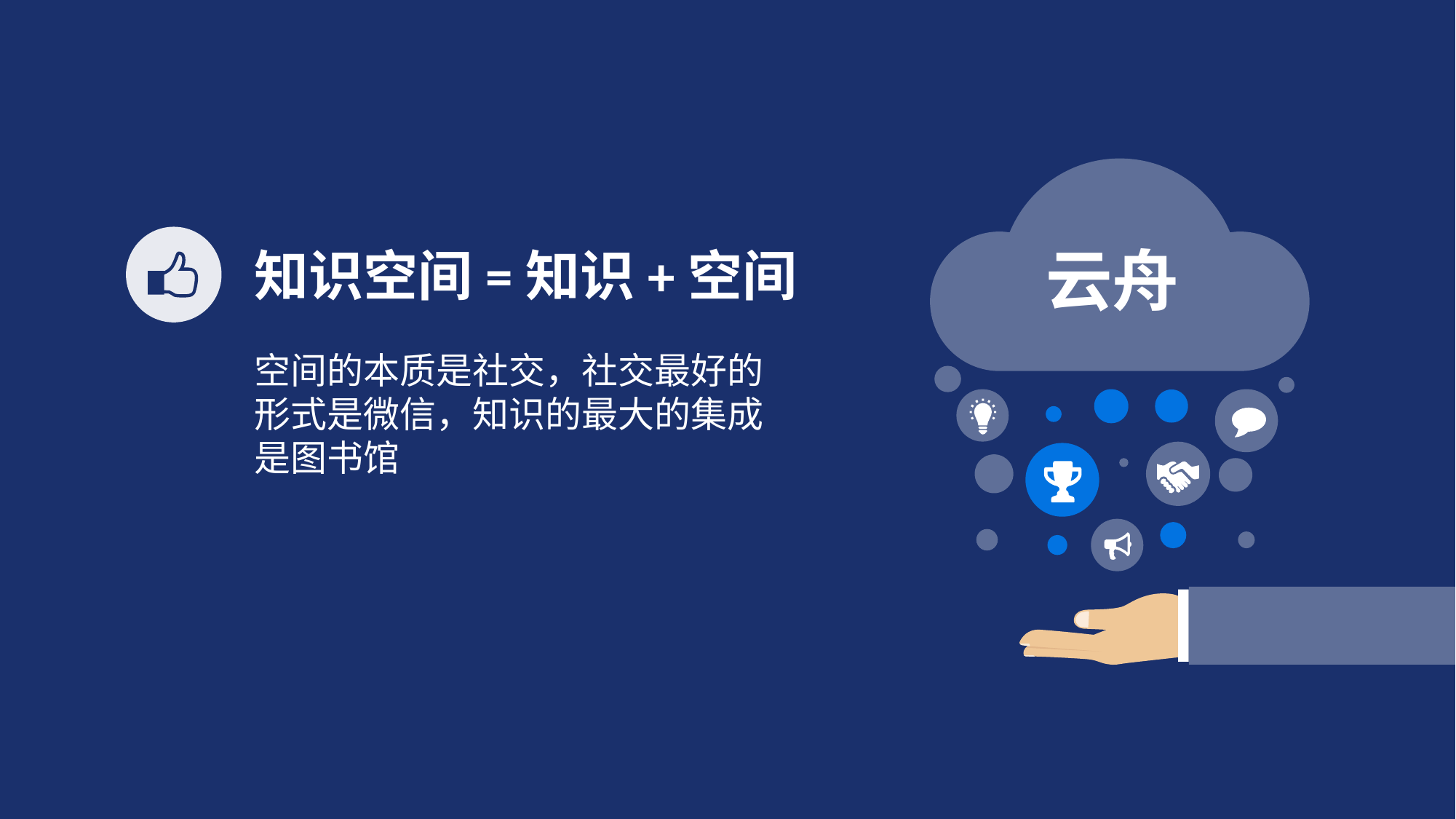

云舟
知识空间=知识+空间
空间的本质是社交，社交最好的形式是微信，知识的最大的集成是图书馆